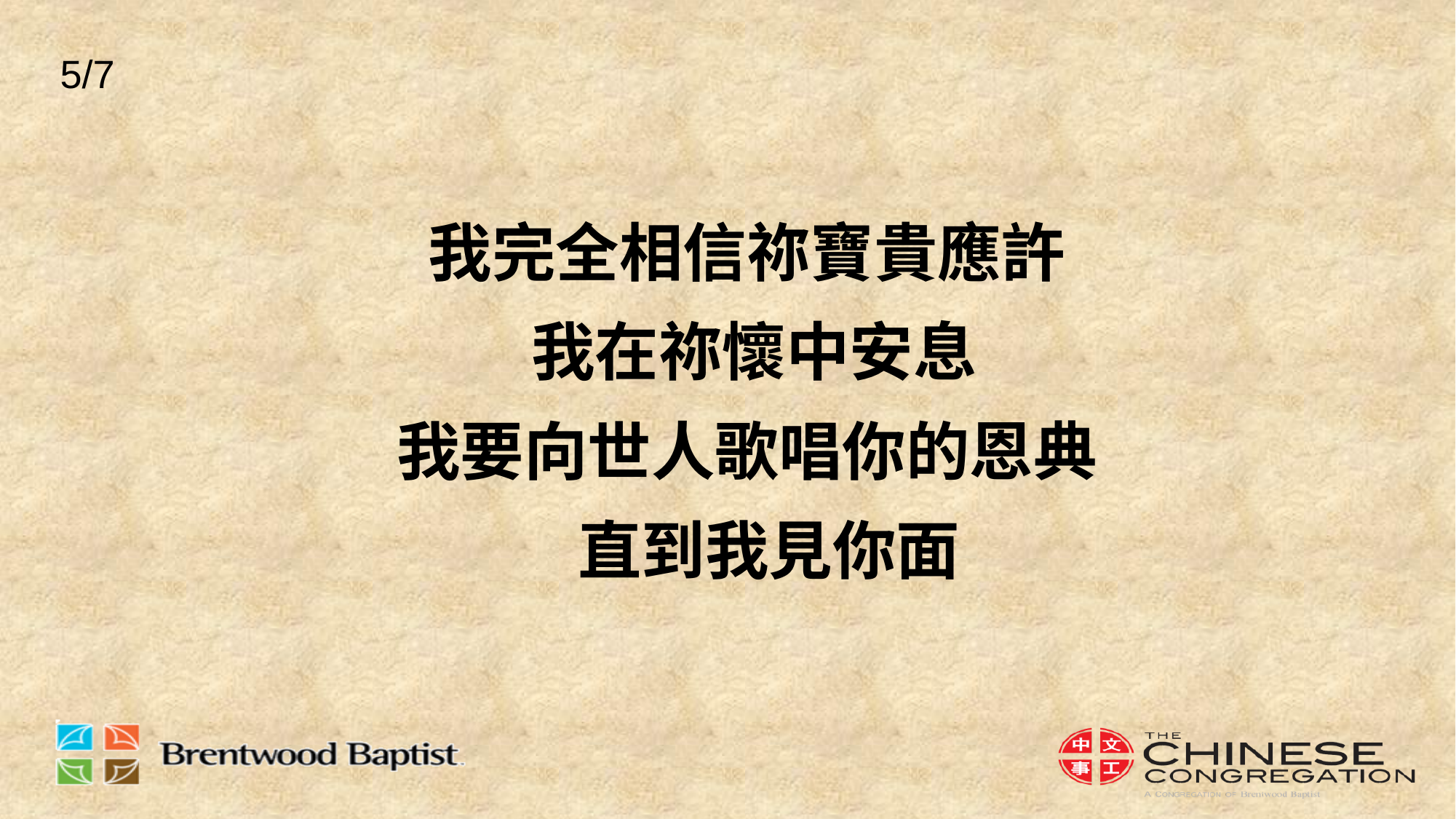

# 我完全相信祢寶貴應許
我在祢懷中安息
我要向世人歌唱你的恩典
 直到我見你面
5/7